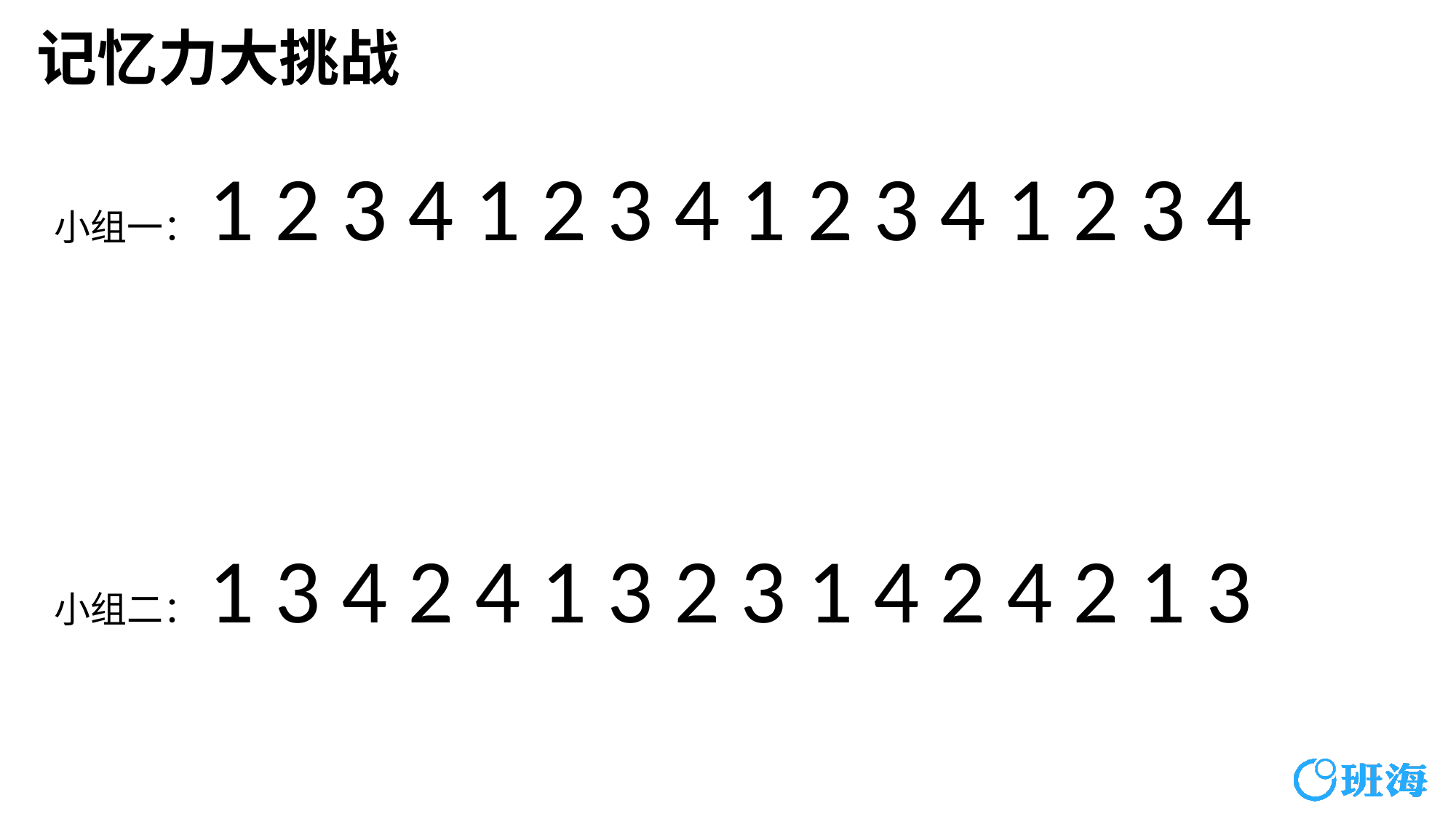

记忆力大挑战
小组一：1 2 3 4 1 2 3 4 1 2 3 4 1 2 3 4
小组二：1 3 4 2 4 1 3 2 3 1 4 2 4 2 1 3